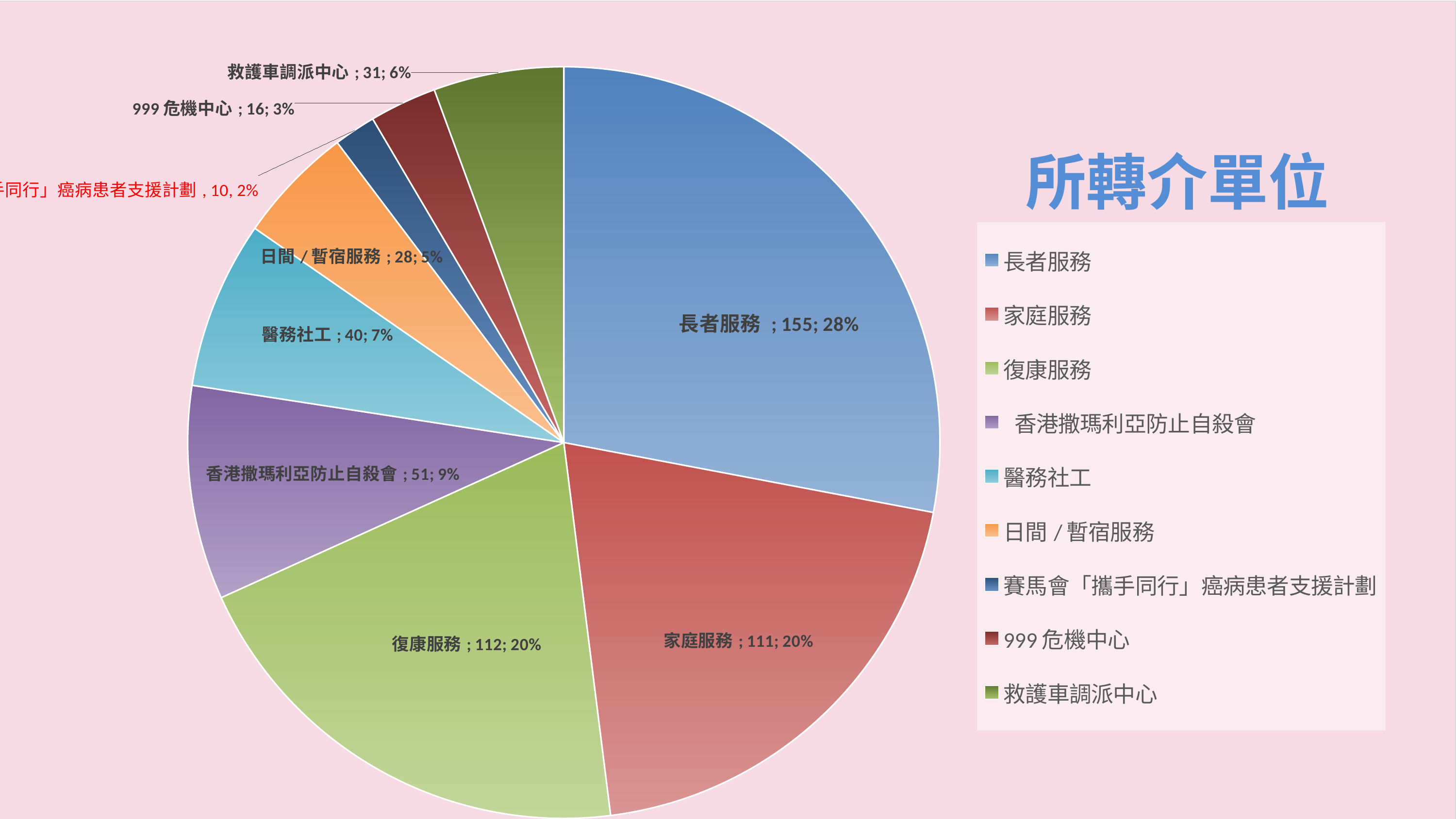

### Chart

| Category | 長者服務  |
|---|---|
| 長者服務  | 155.0 |
| 家庭服務 | 111.0 |
| 復康服務 | 112.0 |
|  香港撒瑪利亞防止自殺會 | 51.0 |
| 醫務社工 | 40.0 |
| 日間/暫宿服務 | 28.0 |
| 賽馬會「攜手同行」癌病患者支援計劃 | 10.0 |
| 999危機中心 | 16.0 |
| 救護車調派中心 | 31.0 |